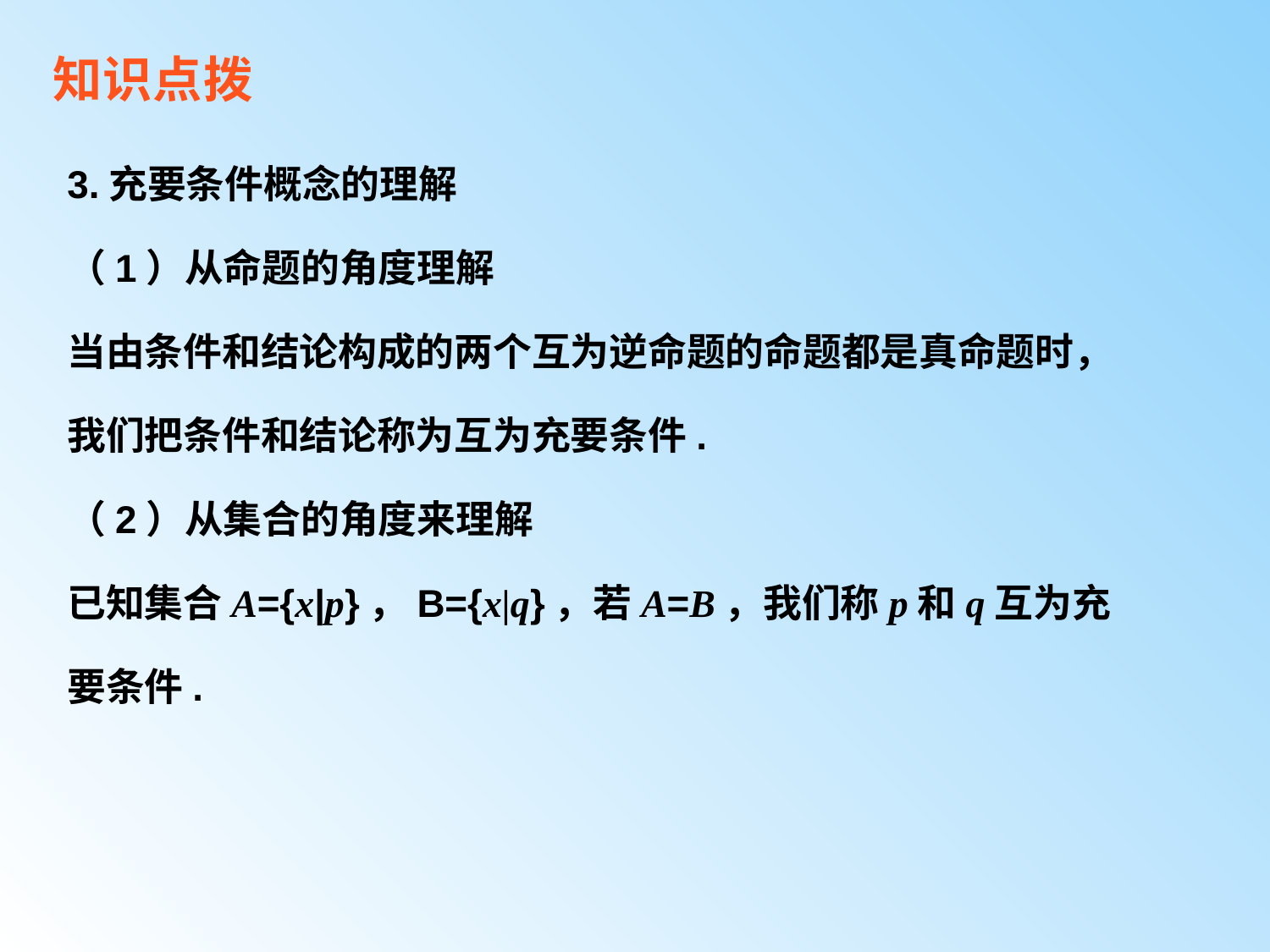

知识点拨
3.充要条件概念的理解
（1）从命题的角度理解
当由条件和结论构成的两个互为逆命题的命题都是真命题时，我们把条件和结论称为互为充要条件.
（2）从集合的角度来理解
已知集合A={x|p}，B={x|q}，若A=B，我们称p和q互为充要条件.